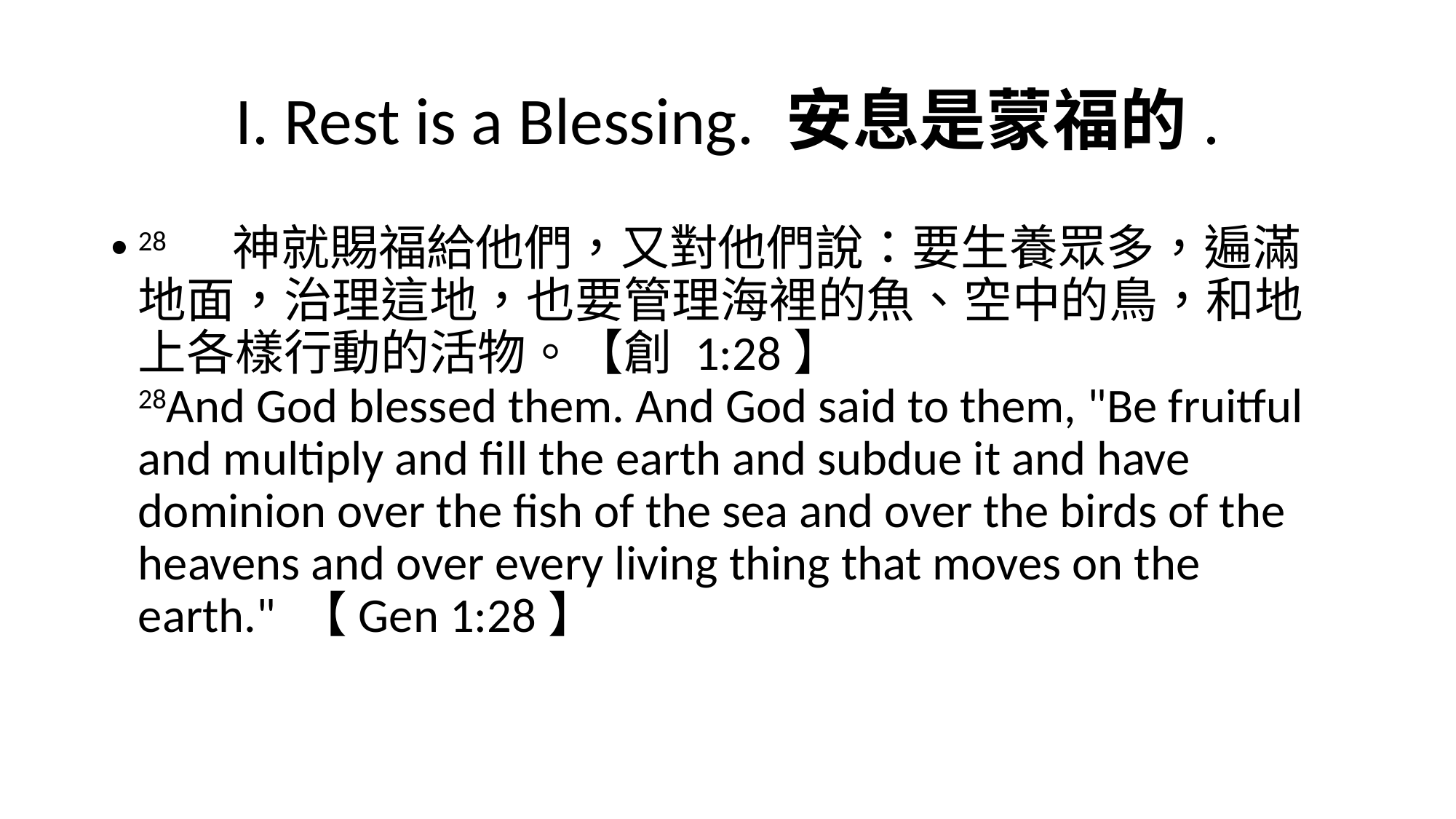

# I. Rest is a Blessing. 安息是蒙福的.
28　 神就賜福給他們，又對他們說：要生養眾多，遍滿地面，治理這地，也要管理海裡的魚、空中的鳥，和地上各樣行動的活物。【創 1:28】
28And God blessed them. And God said to them, "Be fruitful and multiply and fill the earth and subdue it and have dominion over the fish of the sea and over the birds of the heavens and over every living thing that moves on the earth." 【Gen 1:28】